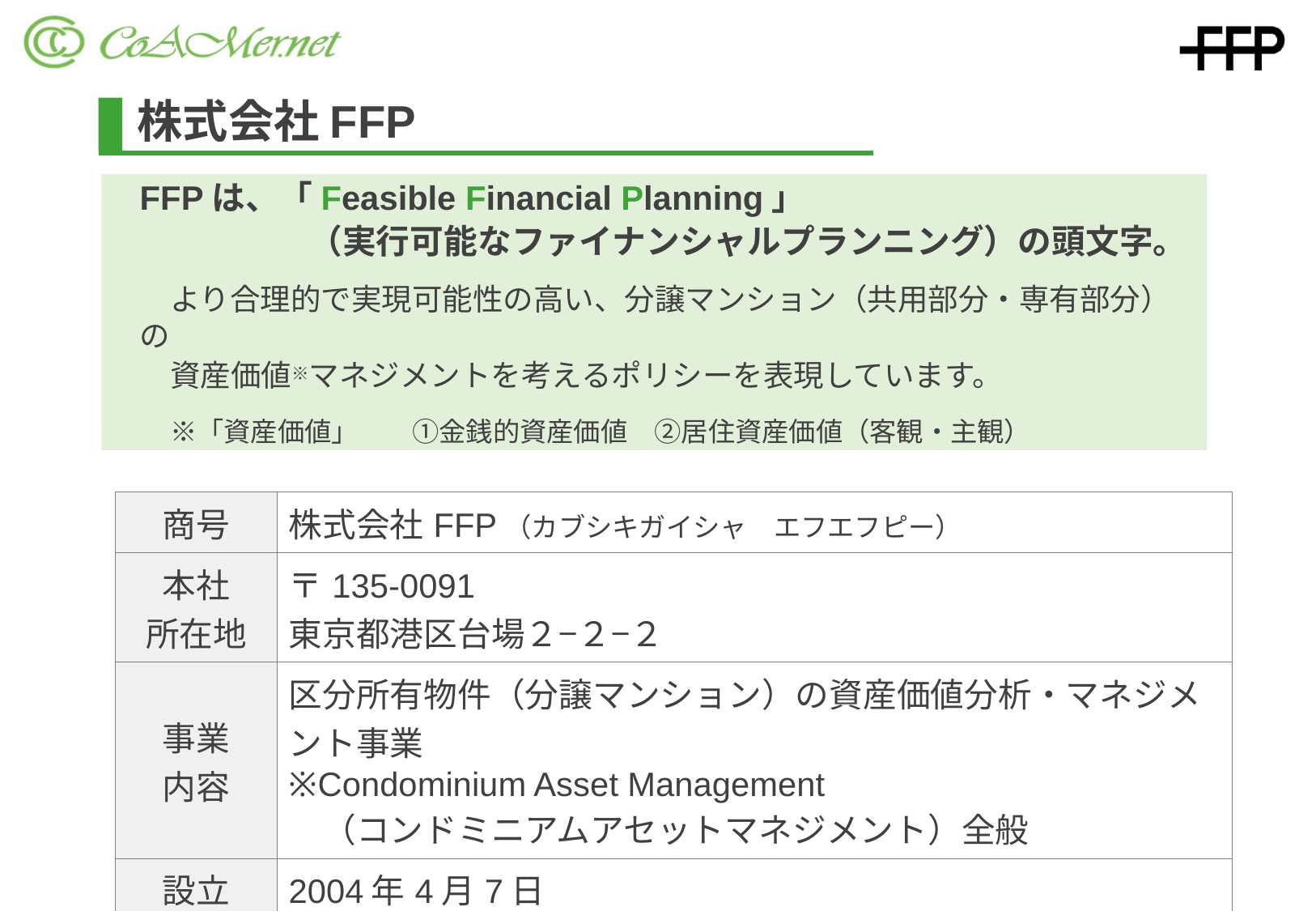

株式会社FFP

FFPは、「Feasible Financial Planning」
　　　　　（実行可能なファイナンシャルプランニング）の頭文字。
　より合理的で実現可能性の高い、分譲マンション（共用部分・専有部分）の
　資産価値※マネジメントを考えるポリシーを表現しています。
　※「資産価値」　　①金銭的資産価値　②居住資産価値（客観・主観）
| 商号 | 株式会社FFP（カブシキガイシャ　エフエフピー） |
| --- | --- |
| 本社 所在地 | 〒135-0091　 東京都港区台場２−２−２ |
| 事業 内容 | 区分所有物件（分譲マンション）の資産価値分析・マネジメント事業 ※ Condominium Asset Management 　（コンドミニアムアセットマネジメント）全般 |
| 設立 | 2004年4月7日 |